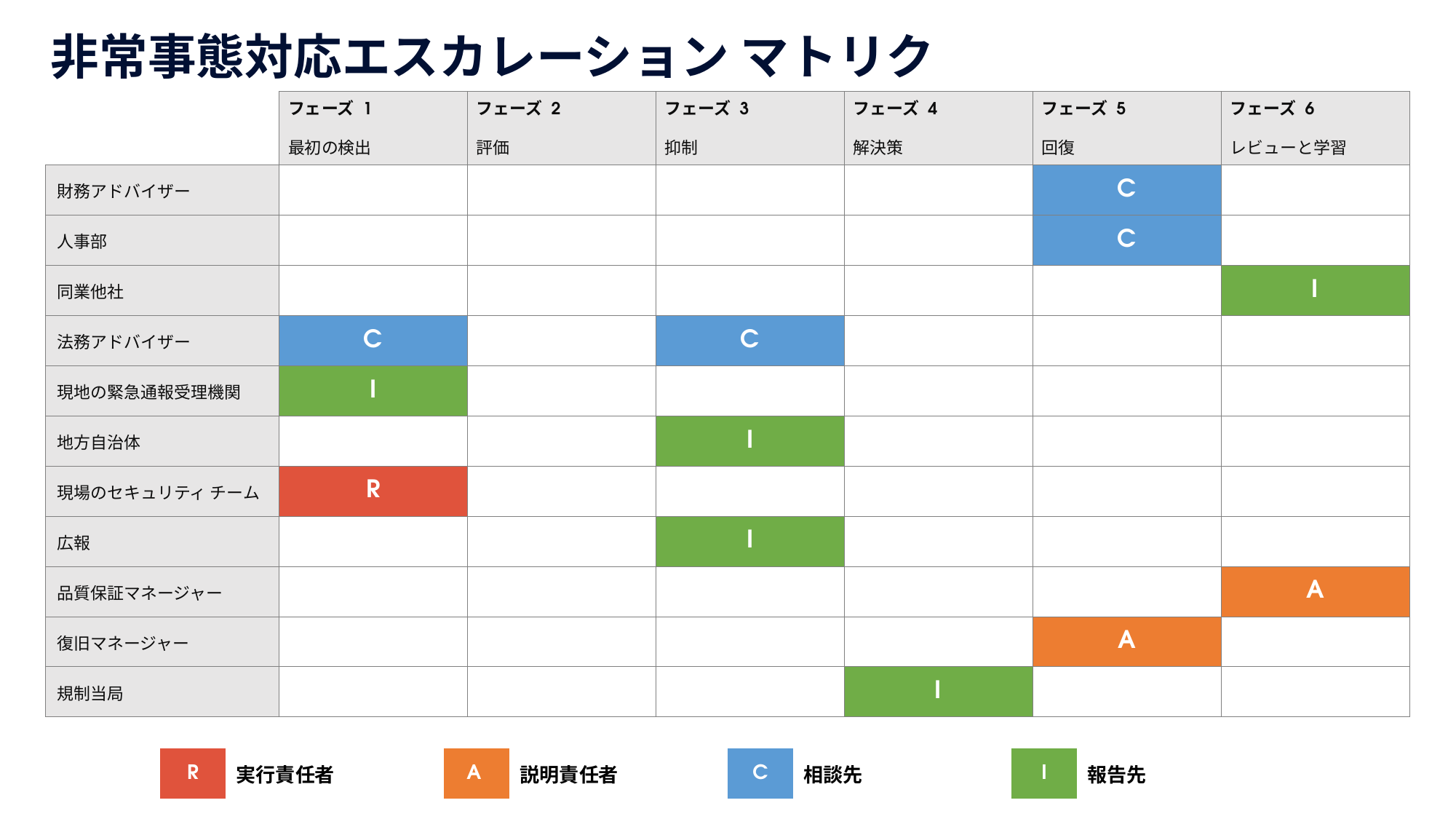

非常事態対応エスカレーション マトリクス
|  | フェーズ 1 | フェーズ 2 | フェーズ 3 | フェーズ 4 | フェーズ 5 | フェーズ 6 |
| --- | --- | --- | --- | --- | --- | --- |
|  | 最初の検出 | 評価 | 抑制 | 解決策 | 回復 | レビューと学習 |
| 財務アドバイザー |  |  |  |  | C |  |
| 人事部 |  |  |  |  | C |  |
| 同業他社 |  |  |  |  |  | I |
| 法務アドバイザー | C |  | C |  |  |  |
| 現地の緊急通報受理機関 | I |  |  |  |  |  |
| 地方自治体 |  |  | I |  |  |  |
| 現場のセキュリティ チーム | R |  |  |  |  |  |
| 広報 |  |  | I |  |  |  |
| 品質保証マネージャー |  |  |  |  |  | A |
| 復旧マネージャー |  |  |  |  | A |  |
| 規制当局 |  |  |  | I |  |  |
| R | 実行責任者 | A | 説明責任者 | C | 相談先 | I | 報告先 |
| --- | --- | --- | --- | --- | --- | --- | --- |